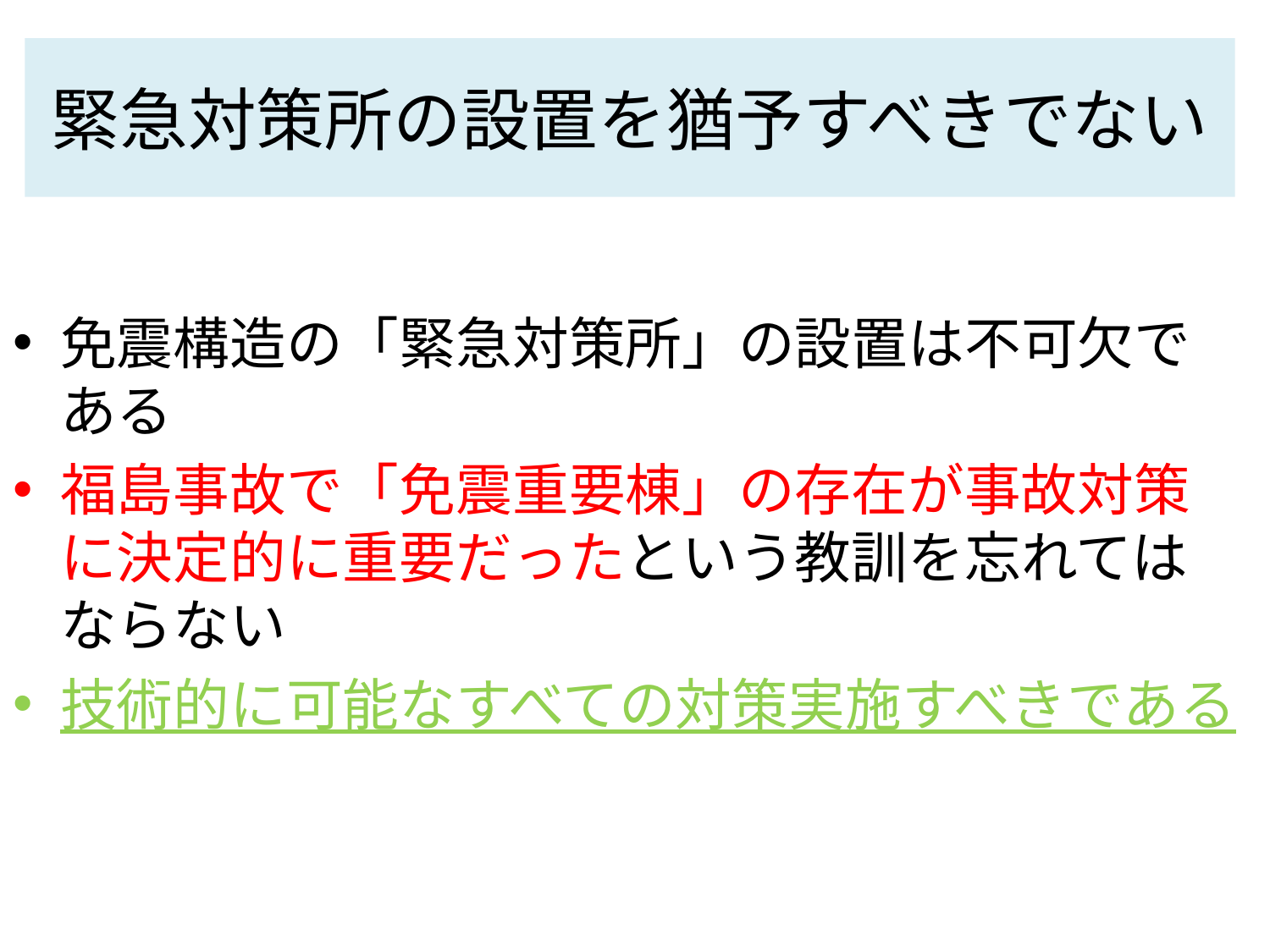

# 緊急対策所の設置を猶予すべきでない

免震構造の「緊急対策所」の設置は不可欠である
福島事故で「免震重要棟」の存在が事故対策に決定的に重要だったという教訓を忘れてはならない
技術的に可能なすべての対策実施すべきである